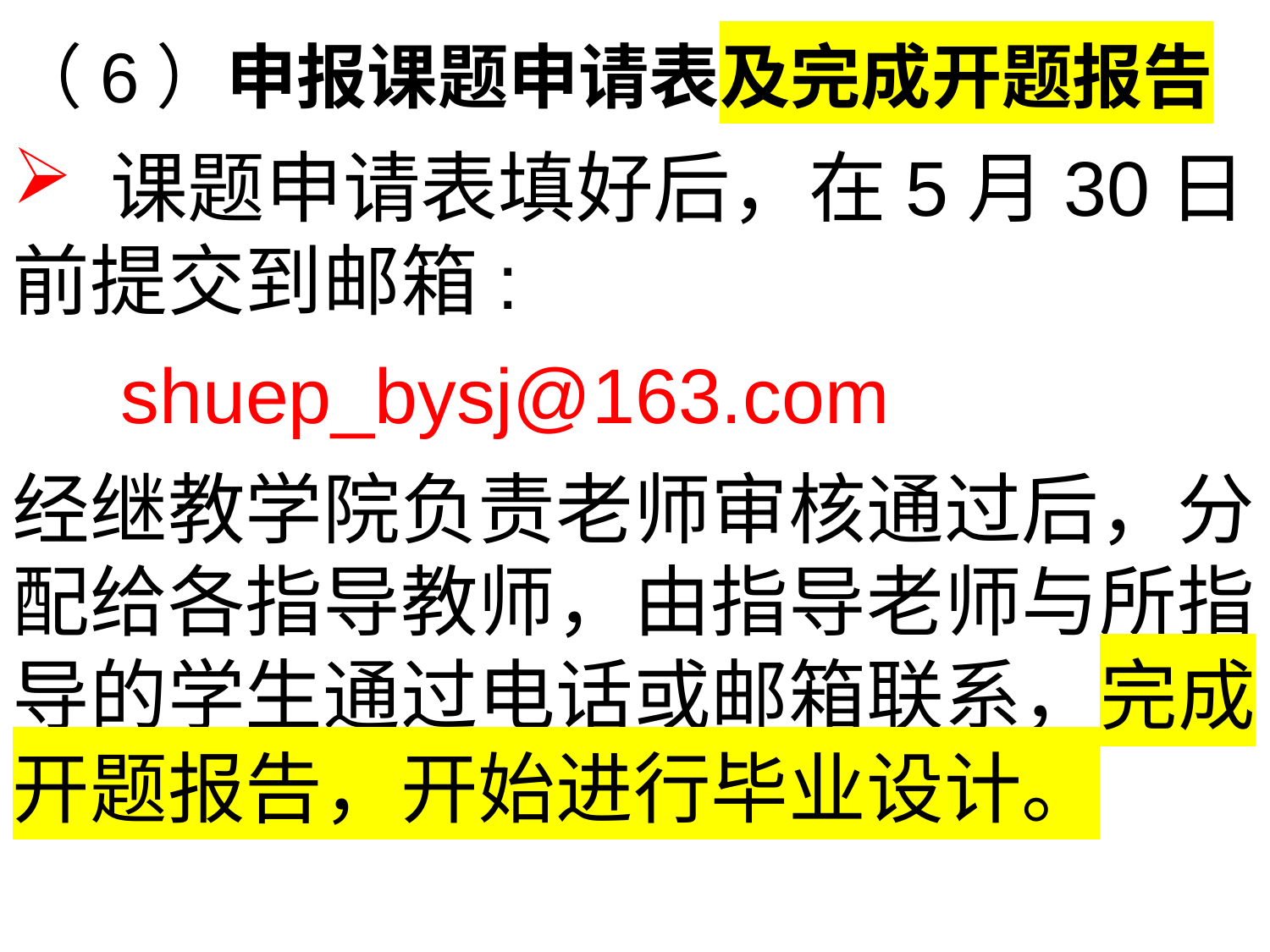

（6）申报课题申请表及完成开题报告
 课题申请表填好后，在5月30日前提交到邮箱:
     shuep_bysj@163.com
经继教学院负责老师审核通过后，分配给各指导教师，由指导老师与所指导的学生通过电话或邮箱联系，完成开题报告，开始进行毕业设计。